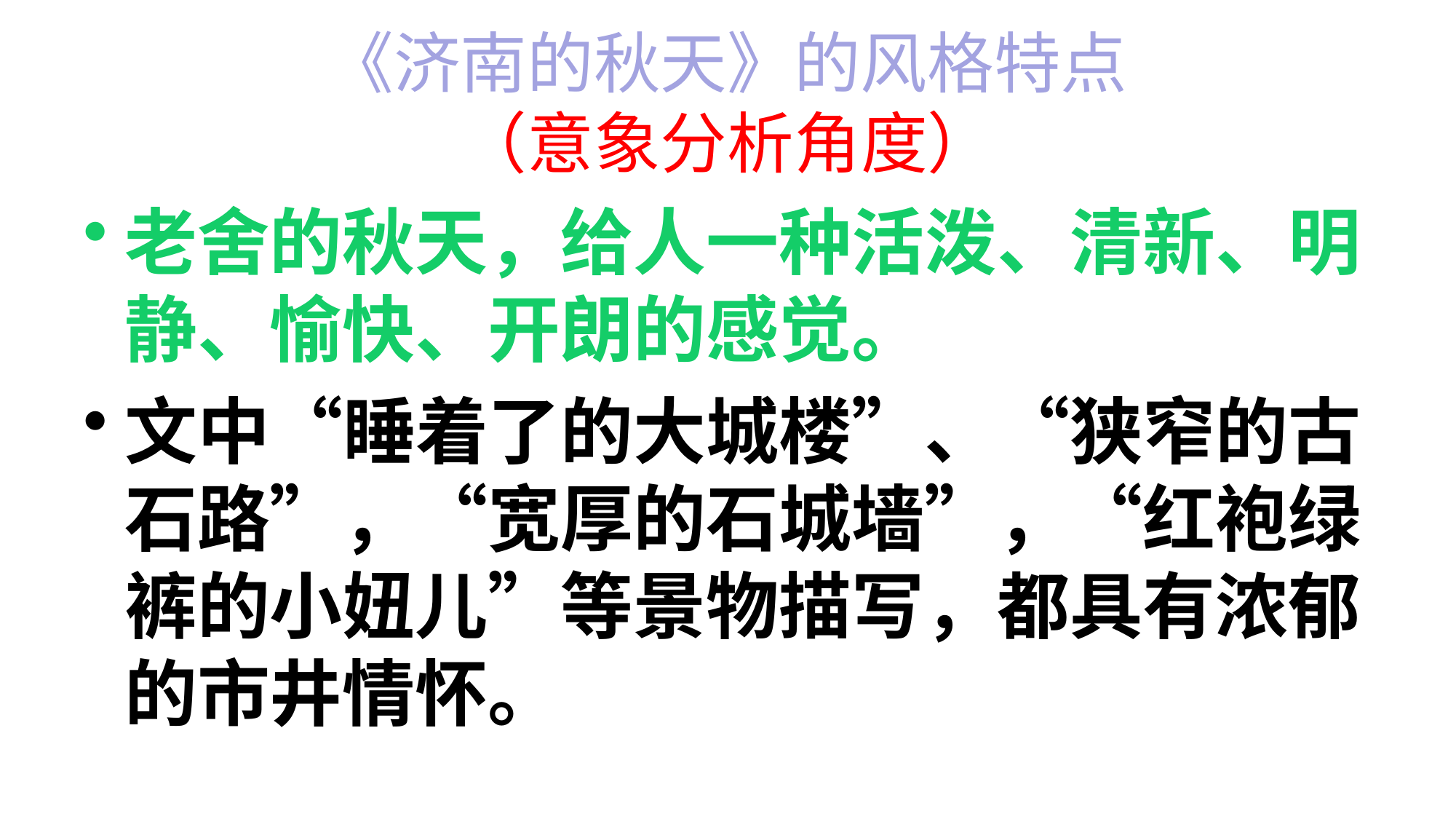

# 《济南的秋天》的风格特点 （意象分析角度）
老舍的秋天，给人一种活泼、清新、明静、愉快、开朗的感觉。
文中“睡着了的大城楼”、“狭窄的古石路”，“宽厚的石城墙”，“红袍绿裤的小妞儿”等景物描写，都具有浓郁的市井情怀。